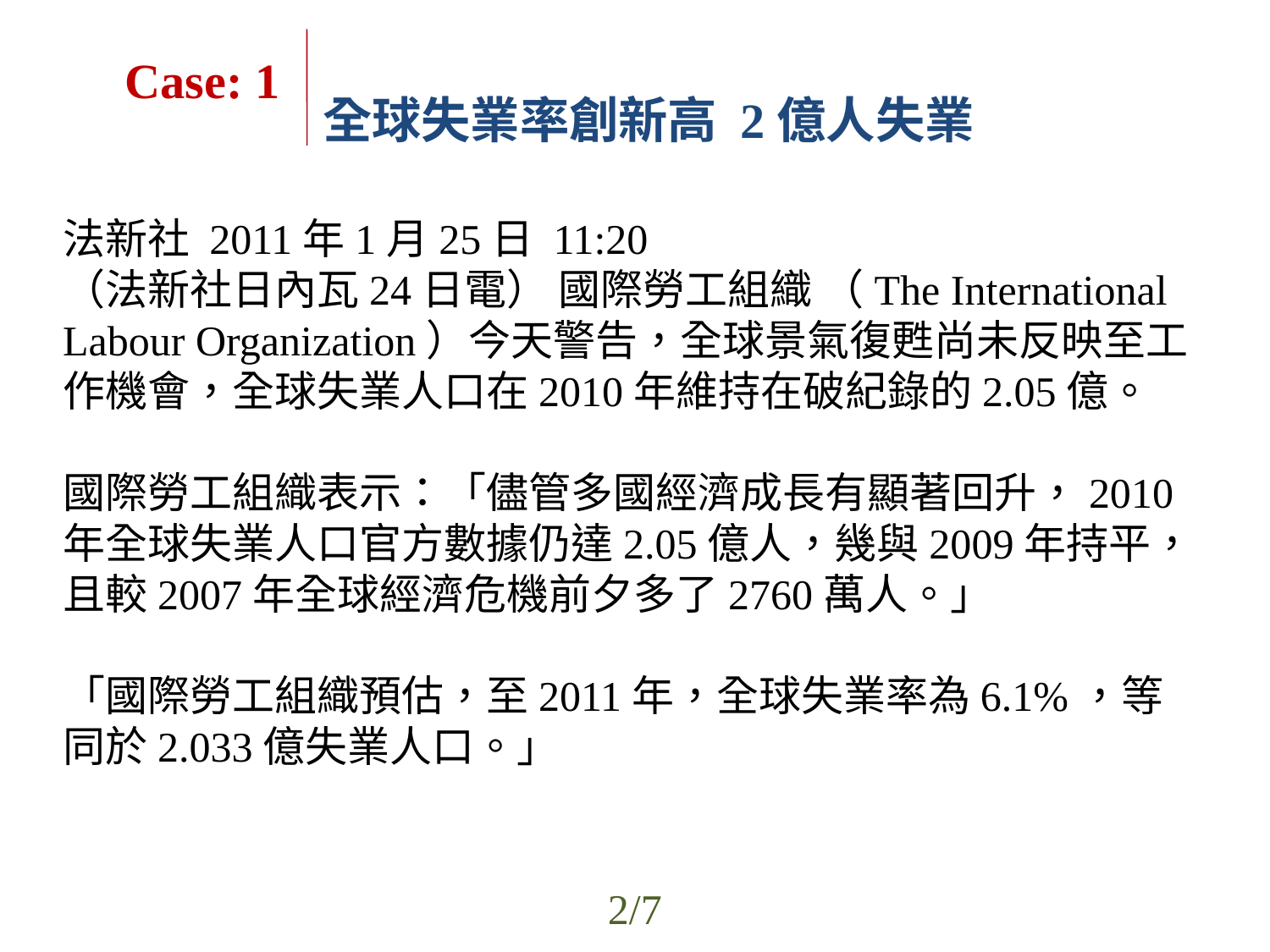

Case: 1
全球失業率創新高 2億人失業
法新社 2011年1月25日 11:20
（法新社日內瓦24日電） 國際勞工組織 （The International Labour Organization）今天警告，全球景氣復甦尚未反映至工作機會，全球失業人口在2010年維持在破紀錄的2.05億。

國際勞工組織表示：「儘管多國經濟成長有顯著回升，2010年全球失業人口官方數據仍達2.05億人，幾與2009年持平，且較2007年全球經濟危機前夕多了2760萬人。」

「國際勞工組織預估，至2011年，全球失業率為6.1%，等同於2.033億失業人口。」
2/7